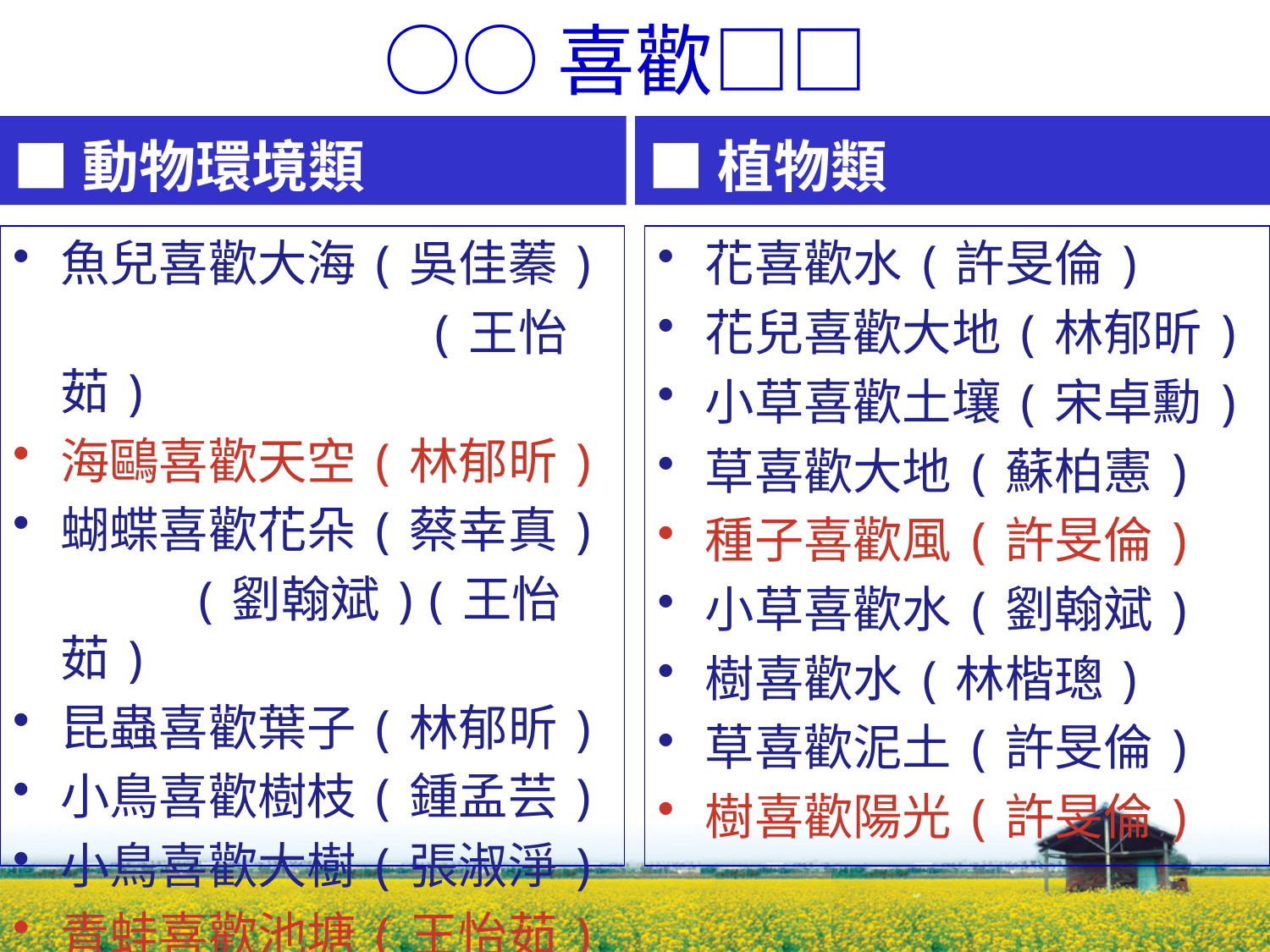

# ○○喜歡□□
■動物環境類
■植物類
魚兒喜歡大海(吳佳蓁)
              (王怡茹)
海鷗喜歡天空(林郁昕)
蝴蝶喜歡花朵(蔡幸真)
      (劉翰斌)(王怡茹)
昆蟲喜歡葉子(林郁昕)
小鳥喜歡樹枝(鍾孟芸)
小鳥喜歡大樹(張淑淨)
青蛙喜歡池塘(王怡茹)

花喜歡水(許旻倫)
花兒喜歡大地(林郁昕)
小草喜歡土壤(宋卓勳)
草喜歡大地(蘇柏憲)
種子喜歡風(許旻倫)
小草喜歡水(劉翰斌)
樹喜歡水(林楷璁)
草喜歡泥土(許旻倫)
樹喜歡陽光(許旻倫)